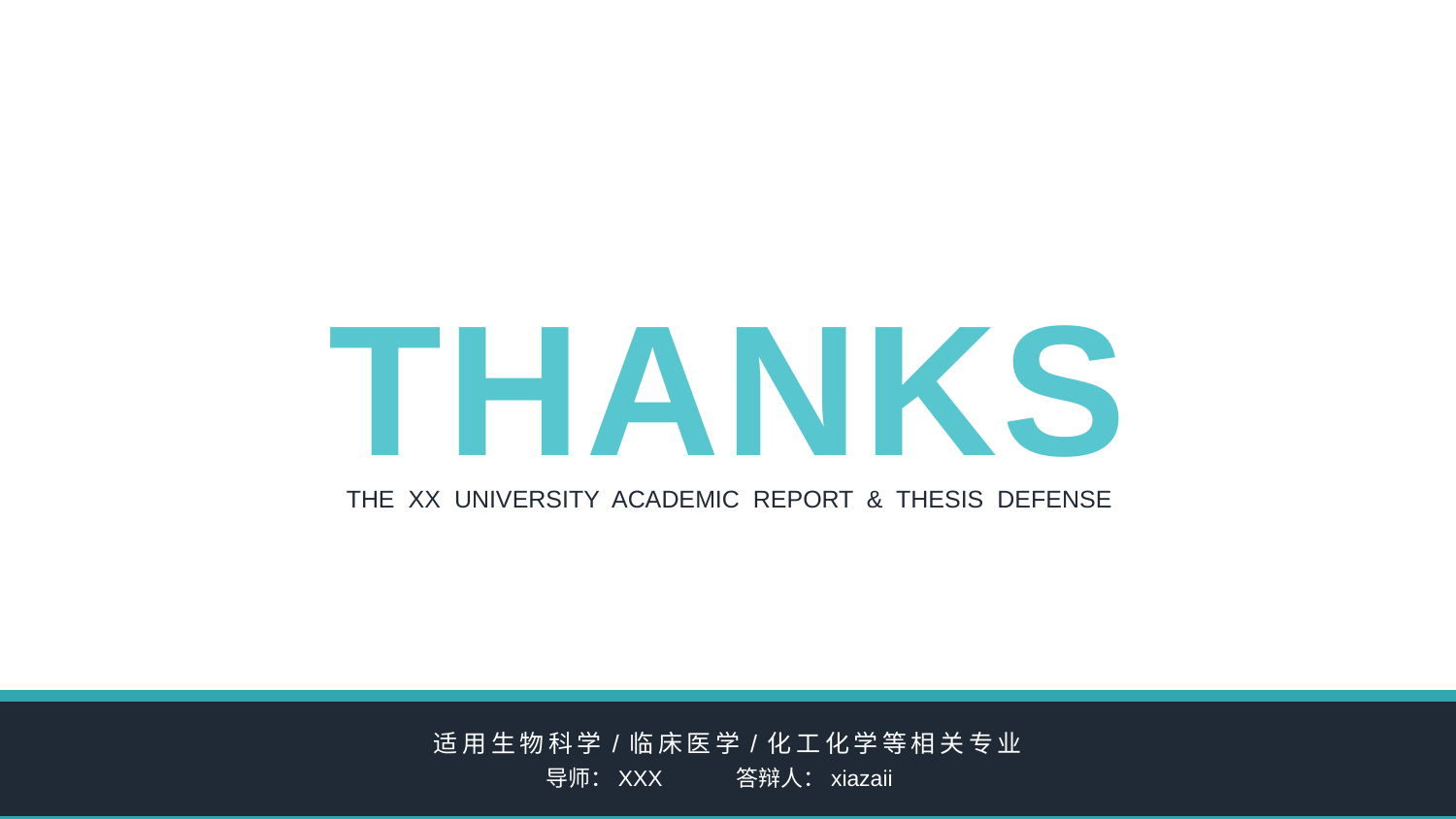

THANKS
THE  XX  UNIVERSITY  ACADEMIC  REPORT  &  THESIS  DEFENSE

适用生物科学/临床医学/化工化学等相关专业
导师：XXX
答辩人：xiazaii